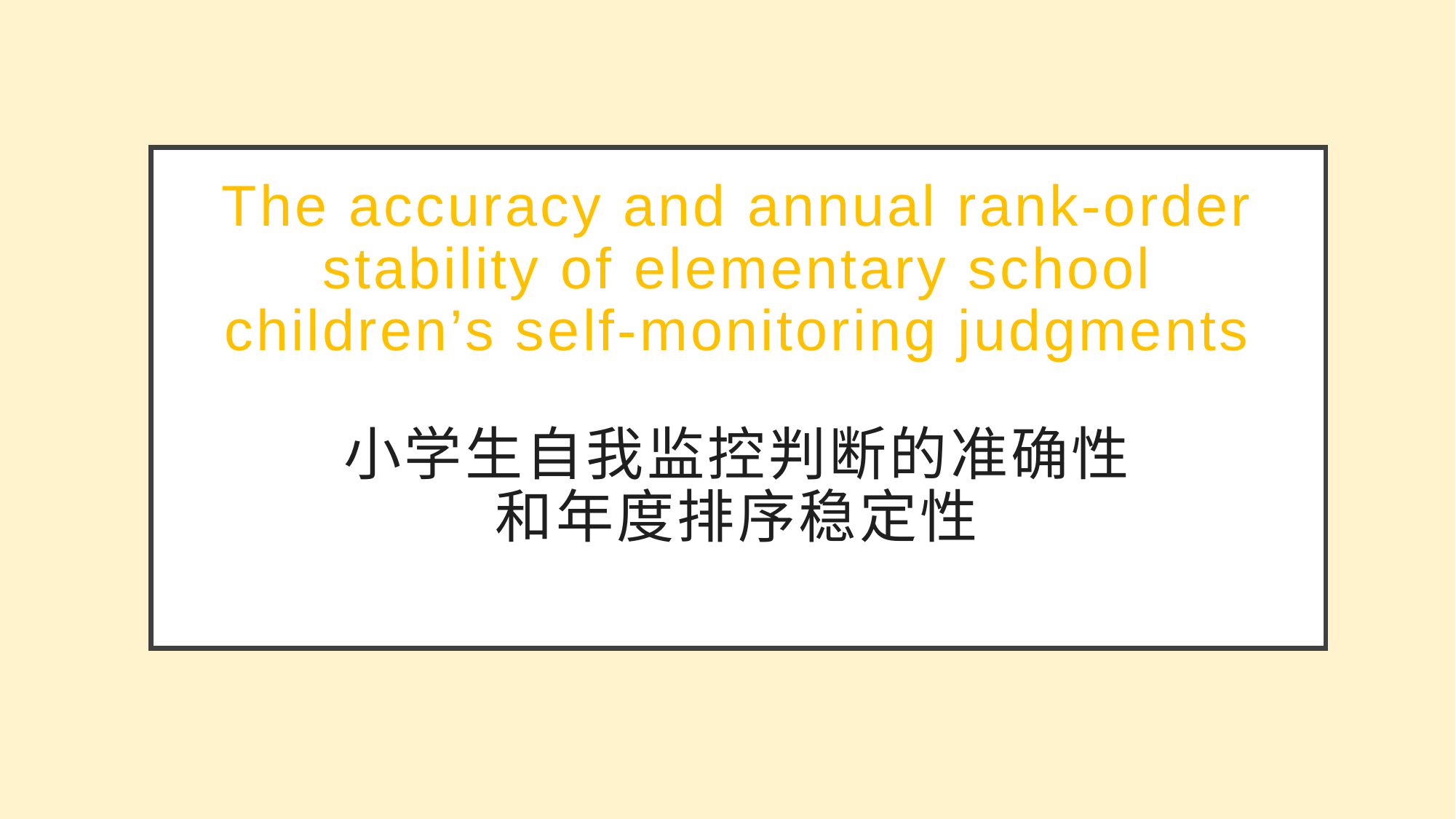

# The accuracy and annual rank-order stability of elementary school children’s self-monitoring judgments 小学生自我监控判断的准确性 和年度排序稳定性